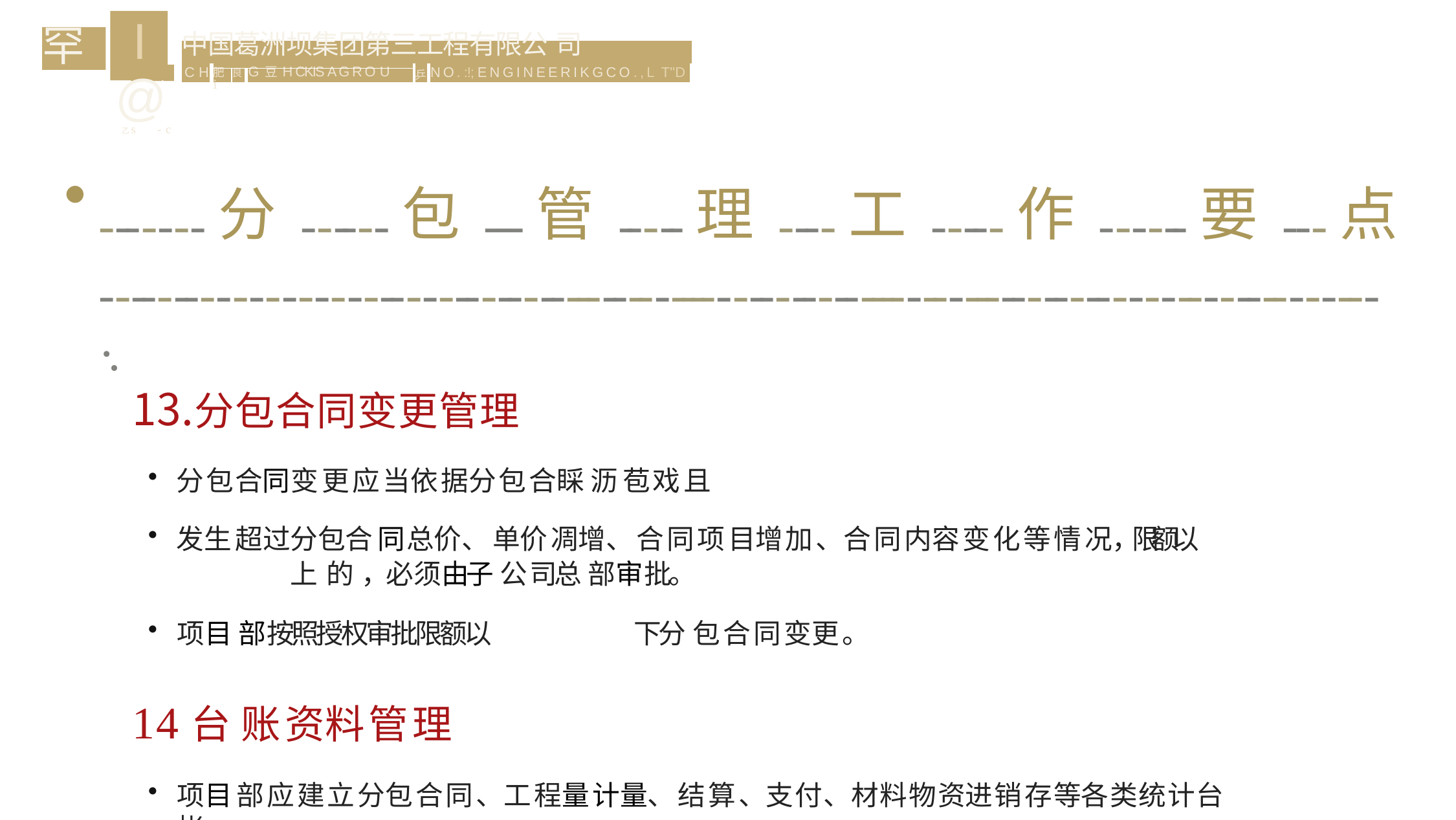

# I@
乙s	- c
罕
| 中 国 葛 洲 坝 集 团 第 三 工 程 有 限 公 司 |  |  |  |  |  |
| --- | --- | --- | --- | --- | --- |
| C H |  |  |  | 乒 | N O . :!; ENGINEERIKGCO.,L T"D |
|  | 肥i | 良 | G 豆 H CKIS A G R O U |  |  |

-------分------包---管-----理----工-----作------要---点 ------------------------------------------------------------------------------------------·.
分包合同变更管理
分包合同变更应当依据分包合睬沥苞戏且
发生超过分包合同总价、单价凋增、合同项目增加、合同内容变化等情况，限额以	上 的 ，必须由子 公司总 部审批。

项目 部按照授权审批限额以	下分 包合同变更。

14台账资料管理
项目部应建立分包合同、工程量计量、结算、支付、材料物资进销存等各类统计台帐
，并开展工程量计量和结算的内外对比分析、资金支付额度和比例分析、材料消耗分 析等工作。